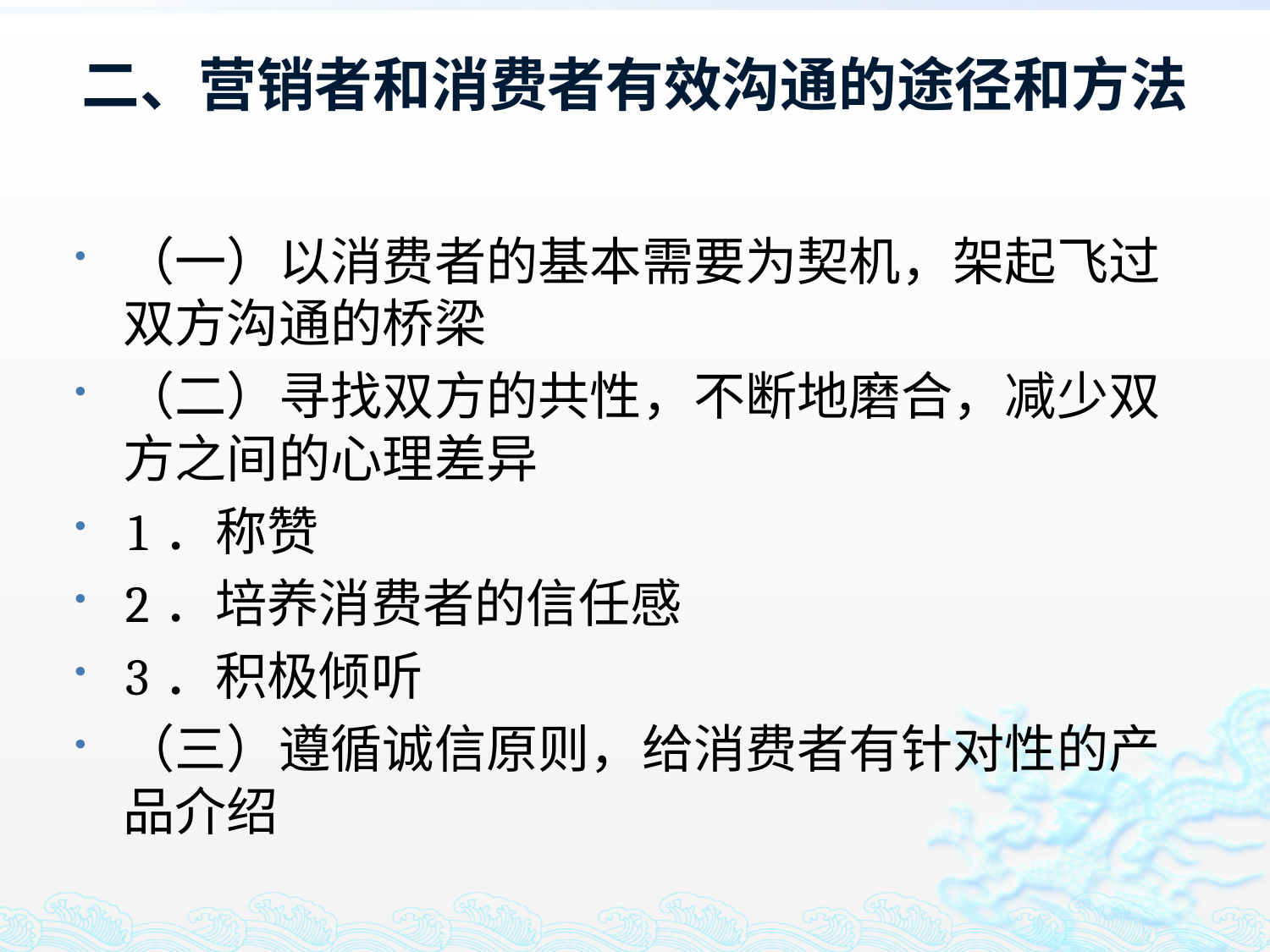

# 二、营销者和消费者有效沟通的途径和方法
（一）以消费者的基本需要为契机，架起飞过双方沟通的桥梁
（二）寻找双方的共性，不断地磨合，减少双方之间的心理差异
1．称赞
2．培养消费者的信任感
3．积极倾听
（三）遵循诚信原则，给消费者有针对性的产品介绍